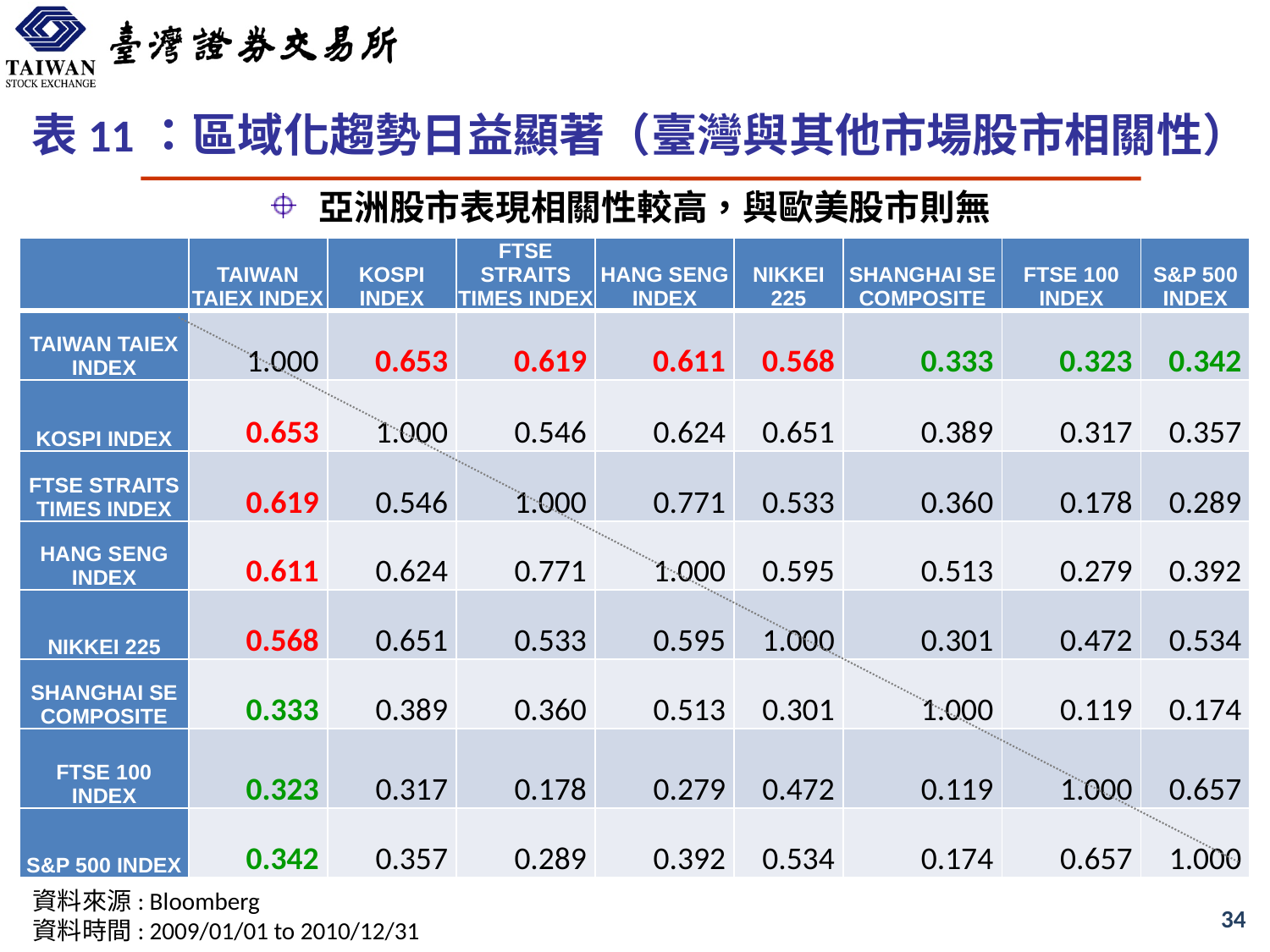

# 表11：區域化趨勢日益顯著（臺灣與其他市場股市相關性）
亞洲股市表現相關性較高，與歐美股市則無
|  | TAIWAN TAIEX INDEX | KOSPI INDEX | FTSE STRAITS TIMES INDEX | HANG SENG INDEX | NIKKEI 225 | SHANGHAI SE COMPOSITE | FTSE 100 INDEX | S&P 500 INDEX |
| --- | --- | --- | --- | --- | --- | --- | --- | --- |
| TAIWAN TAIEX INDEX | 1.000 | 0.653 | 0.619 | 0.611 | 0.568 | 0.333 | 0.323 | 0.342 |
| KOSPI INDEX | 0.653 | 1.000 | 0.546 | 0.624 | 0.651 | 0.389 | 0.317 | 0.357 |
| FTSE STRAITS TIMES INDEX | 0.619 | 0.546 | 1.000 | 0.771 | 0.533 | 0.360 | 0.178 | 0.289 |
| HANG SENG INDEX | 0.611 | 0.624 | 0.771 | 1.000 | 0.595 | 0.513 | 0.279 | 0.392 |
| NIKKEI 225 | 0.568 | 0.651 | 0.533 | 0.595 | 1.000 | 0.301 | 0.472 | 0.534 |
| SHANGHAI SE COMPOSITE | 0.333 | 0.389 | 0.360 | 0.513 | 0.301 | 1.000 | 0.119 | 0.174 |
| FTSE 100 INDEX | 0.323 | 0.317 | 0.178 | 0.279 | 0.472 | 0.119 | 1.000 | 0.657 |
| S&P 500 INDEX | 0.342 | 0.357 | 0.289 | 0.392 | 0.534 | 0.174 | 0.657 | 1.000 |
資料來源: Bloomberg
資料時間: 2009/01/01 to 2010/12/31
34